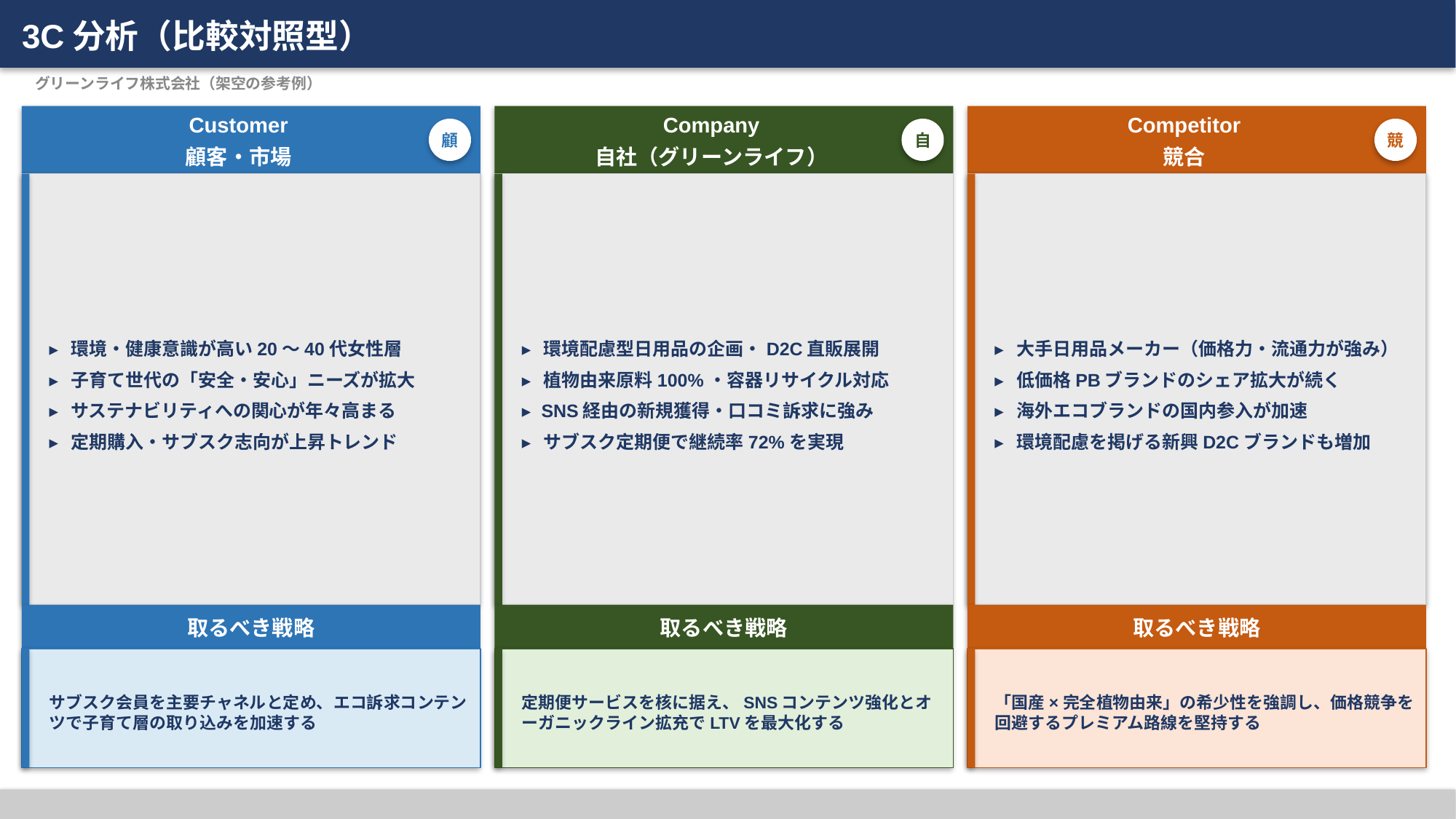

3C分析（比較対照型）
グリーンライフ株式会社（架空の参考例）
Customer
顧客・市場
Company
自社（グリーンライフ）
Competitor
競合
顧
自
競

▸  環境配慮型日用品の企画・D2C直販展開
▸  植物由来原料100%・容器リサイクル対応
▸  SNS経由の新規獲得・口コミ訴求に強み
▸  サブスク定期便で継続率72%を実現

▸  大手日用品メーカー（価格力・流通力が強み）
▸  低価格PBブランドのシェア拡大が続く
▸  海外エコブランドの国内参入が加速
▸  環境配慮を掲げる新興D2Cブランドも増加

▸  環境・健康意識が高い20〜40代女性層
▸  子育て世代の「安全・安心」ニーズが拡大
▸  サステナビリティへの関心が年々高まる
▸  定期購入・サブスク志向が上昇トレンド
取るべき戦略
取るべき戦略
取るべき戦略
サブスク会員を主要チャネルと定め、エコ訴求コンテンツで子育て層の取り込みを加速する

定期便サービスを核に据え、SNSコンテンツ強化とオーガニックライン拡充でLTVを最大化する

「国産×完全植物由来」の希少性を強調し、価格競争を回避するプレミアム路線を堅持する